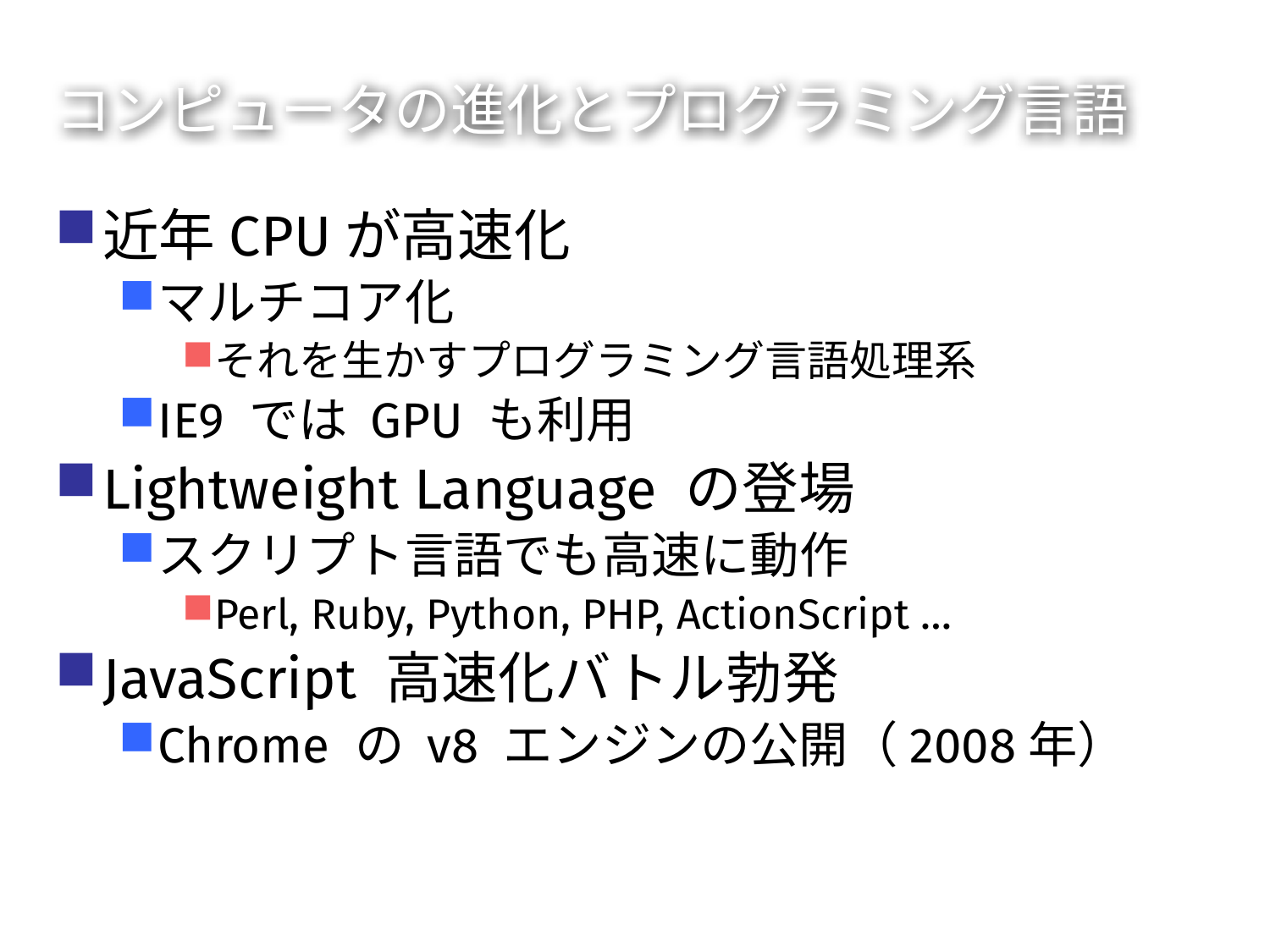

# コンピュータの進化とプログラミング言語
近年CPUが高速化
マルチコア化
それを生かすプログラミング言語処理系
IE9 では GPU も利用
Lightweight Language の登場
スクリプト言語でも高速に動作
Perl, Ruby, Python, PHP, ActionScript …
JavaScript 高速化バトル勃発
Chrome の v8 エンジンの公開（2008年）